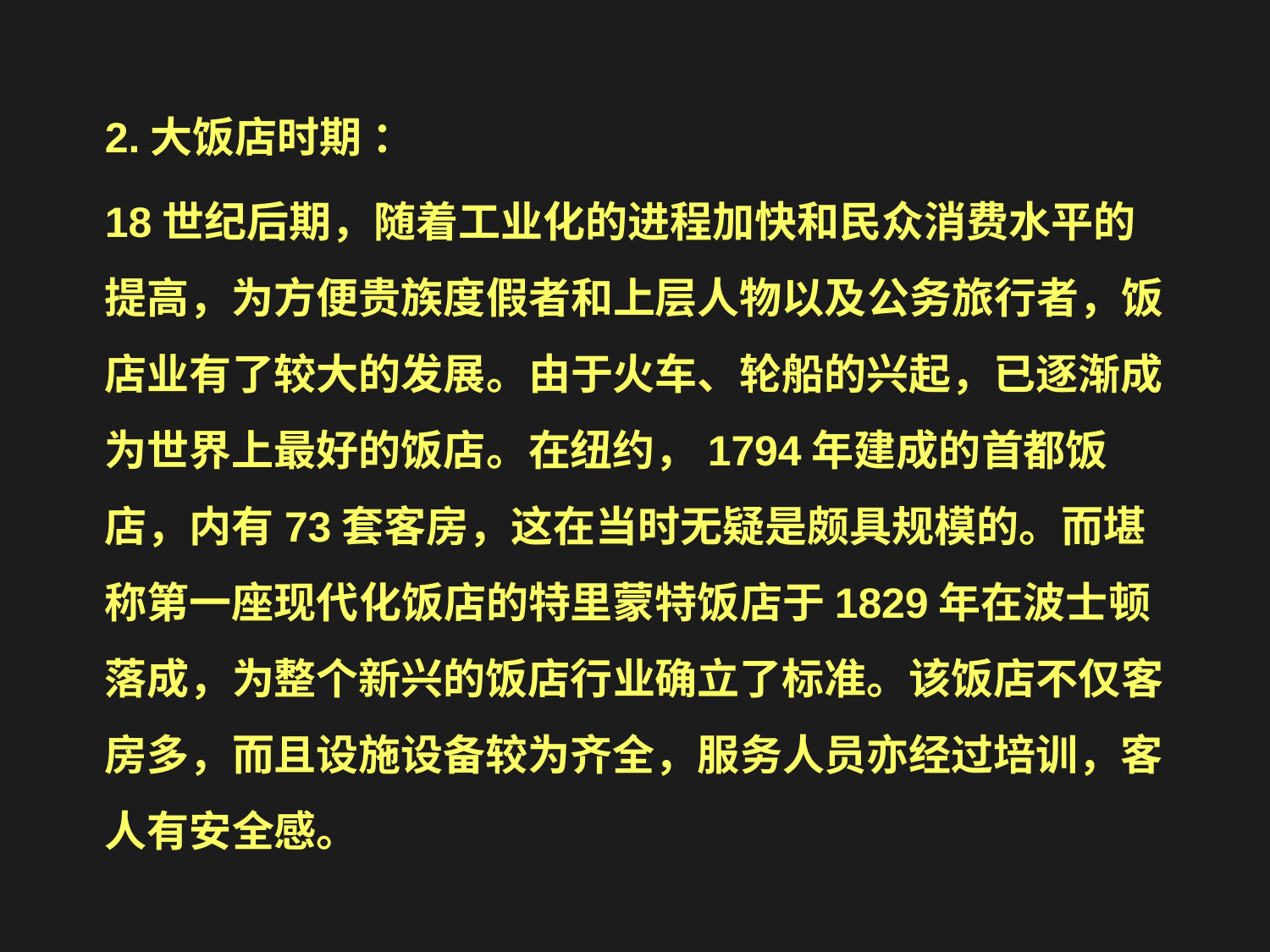

2.大饭店时期 ：
18世纪后期，随着工业化的进程加快和民众消费水平的提高，为方便贵族度假者和上层人物以及公务旅行者，饭店业有了较大的发展。由于火车、轮船的兴起，已逐渐成为世界上最好的饭店。在纽约，1794年建成的首都饭店，内有73套客房，这在当时无疑是颇具规模的。而堪称第一座现代化饭店的特里蒙特饭店于1829年在波士顿落成，为整个新兴的饭店行业确立了标准。该饭店不仅客房多，而且设施设备较为齐全，服务人员亦经过培训，客人有安全感。